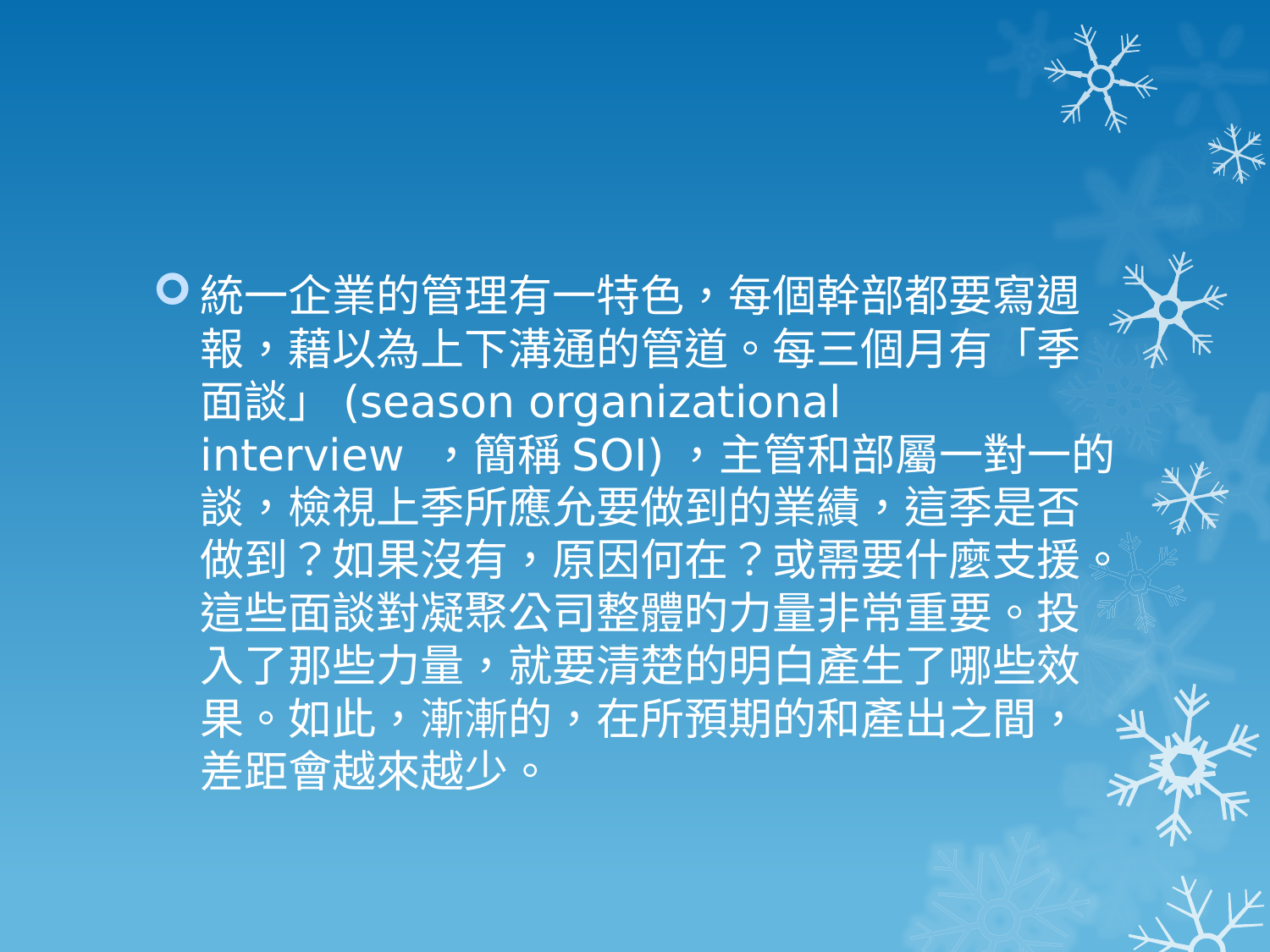

統一企業的管理有一特色，每個幹部都要寫週報，藉以為上下溝通的管道。每三個月有「季面談」(season organizational interview ，簡稱SOI)，主管和部屬一對一的談，檢視上季所應允要做到的業績，這季是否做到？如果沒有，原因何在？或需要什麼支援。這些面談對凝聚公司整體旳力量非常重要。投入了那些力量，就要清楚的明白產生了哪些效果。如此，漸漸的，在所預期的和產出之間，差距會越來越少。